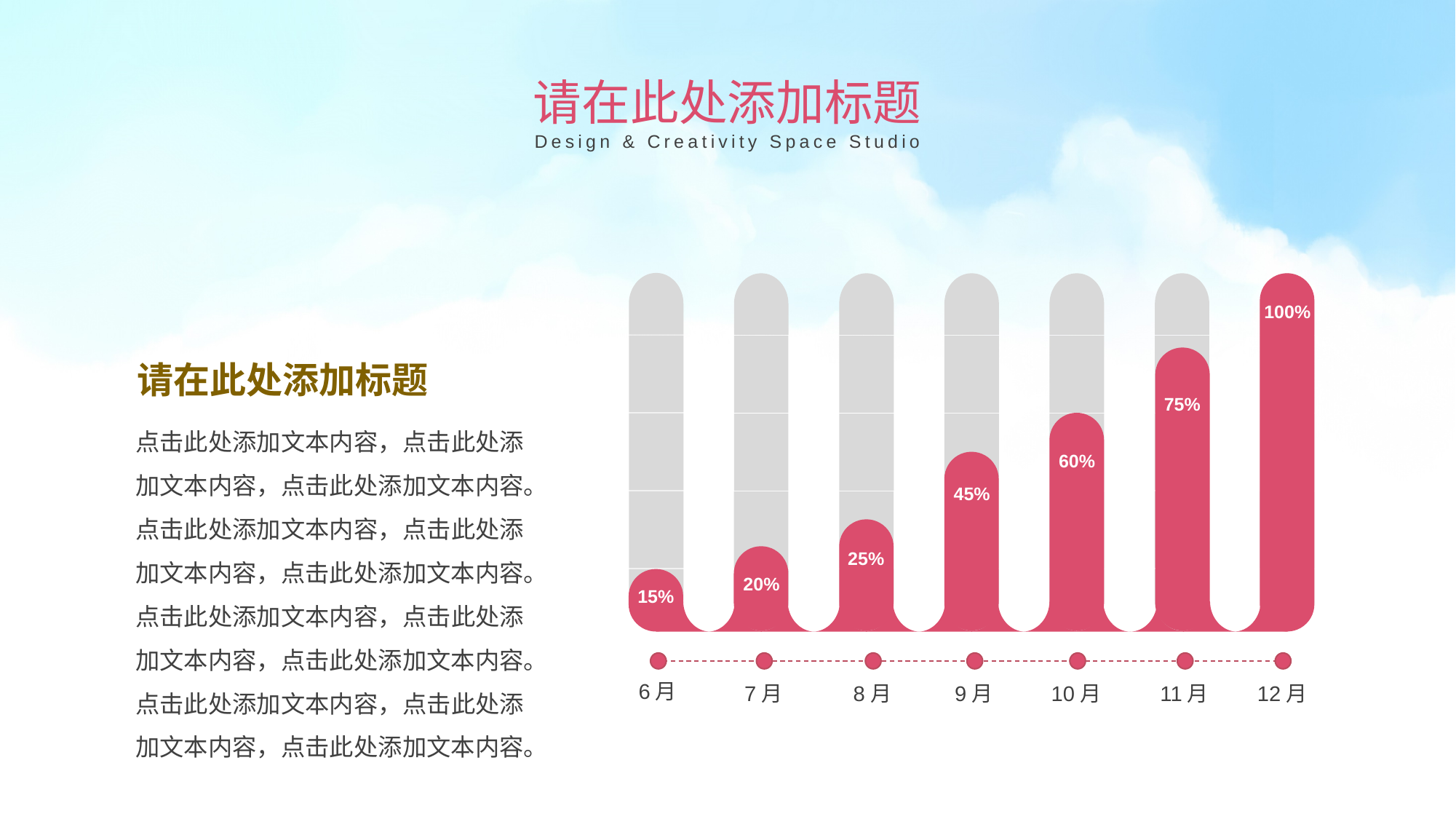

请在此处添加标题
Design & Creativity Space Studio

100%

请在此处添加标题
75%
点击此处添加文本内容，点击此处添加文本内容，点击此处添加文本内容。点击此处添加文本内容，点击此处添加文本内容，点击此处添加文本内容。点击此处添加文本内容，点击此处添加文本内容，点击此处添加文本内容。点击此处添加文本内容，点击此处添加文本内容，点击此处添加文本内容。

60%

45%

25%

20%

15%

6月
7月
8月
9月
10月
11月
12月